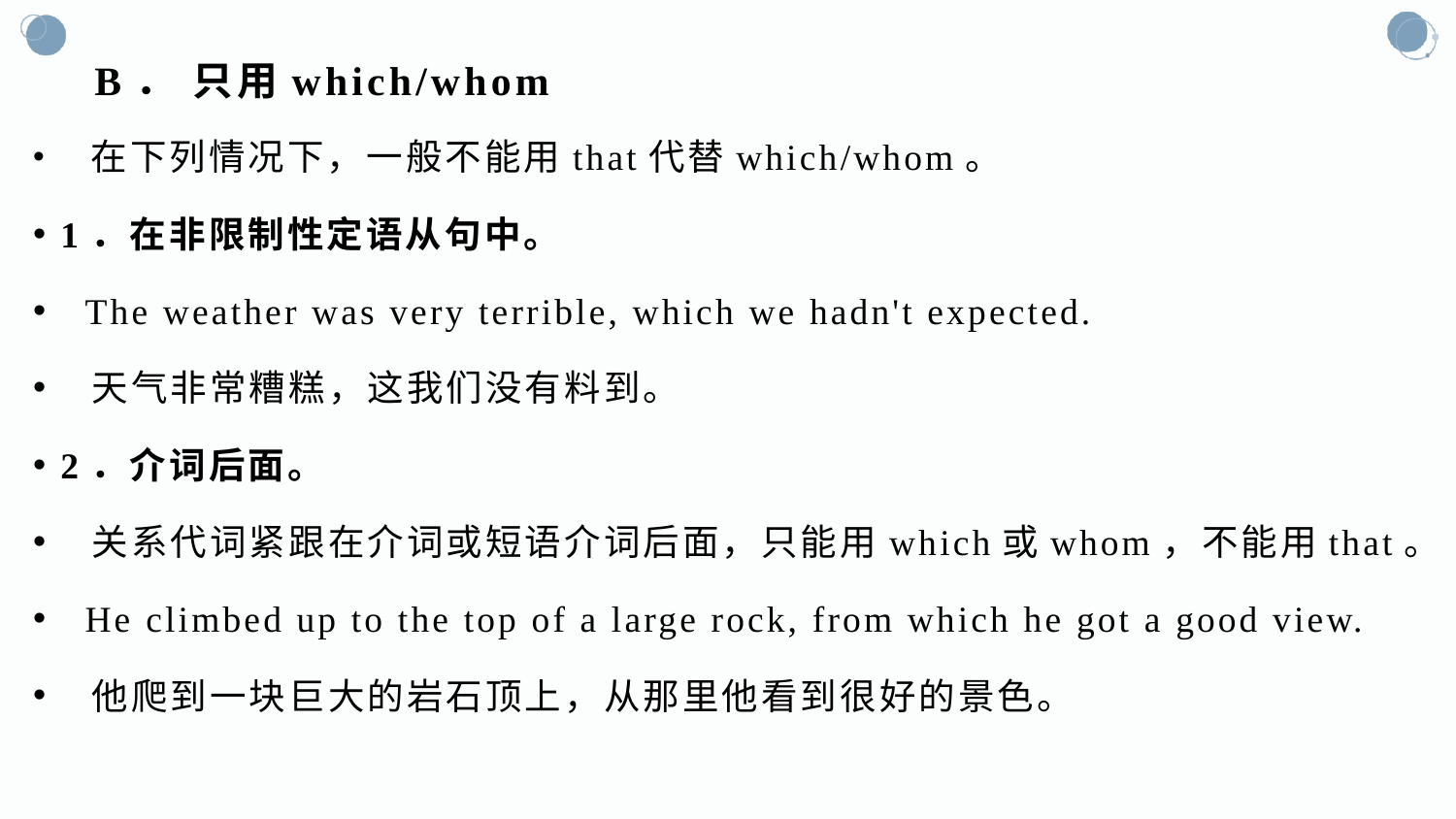

# B． 只用which/whom
  在下列情况下，一般不能用that代替which/whom。
1．在非限制性定语从句中。
  The weather was very terrible, which we hadn't expected.
  天气非常糟糕，这我们没有料到。
2．介词后面。
  关系代词紧跟在介词或短语介词后面，只能用which或whom，不能用that。
  He climbed up to the top of a large rock, from which he got a good view.
  他爬到一块巨大的岩石顶上，从那里他看到很好的景色。